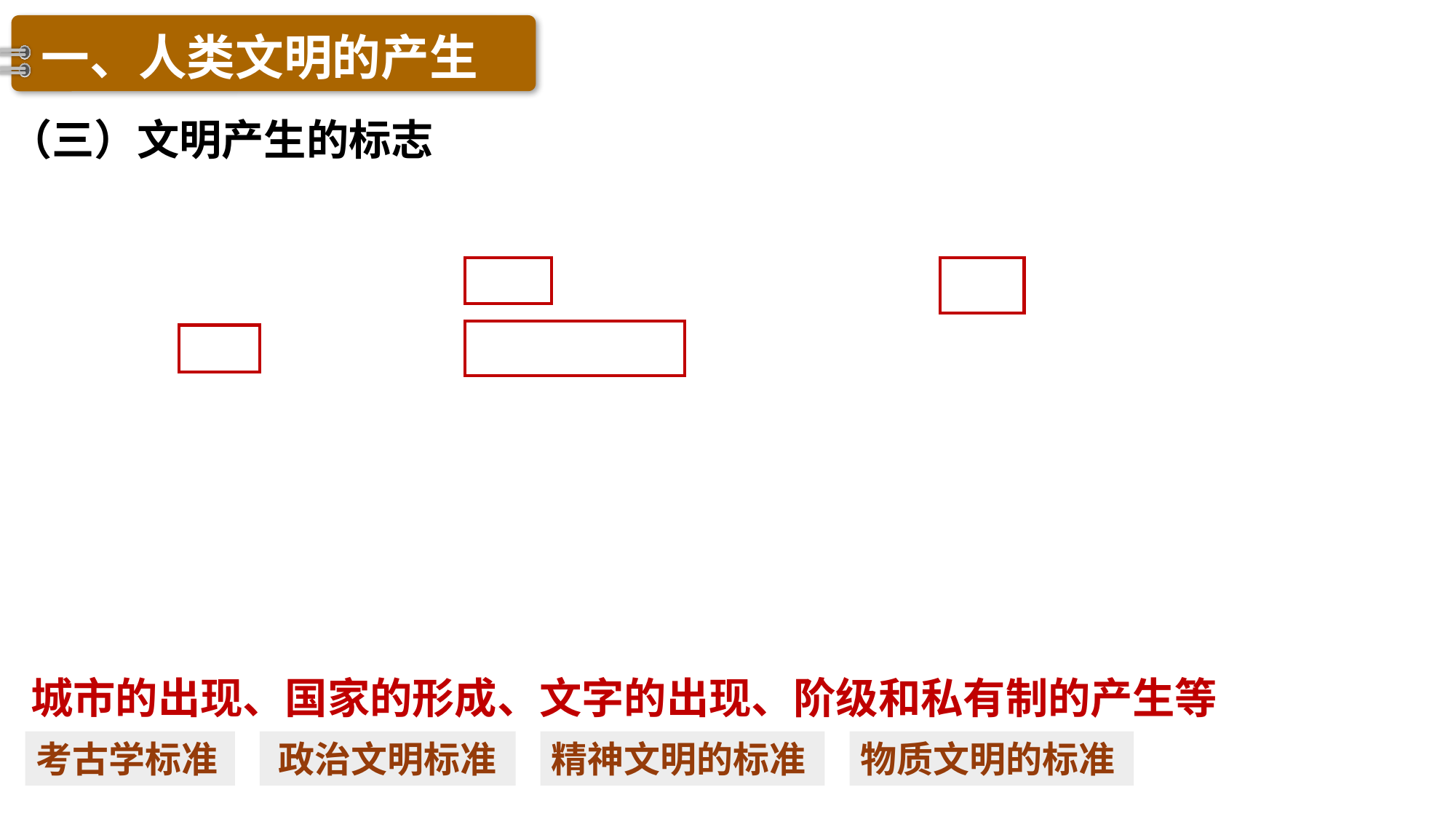

一、人类文明的产生
（三）文明产生的标志

城市的出现、国家的形成、文字的出现、阶级和私有制的产生等
考古学标准
政治文明标准
精神文明的标准
物质文明的标准